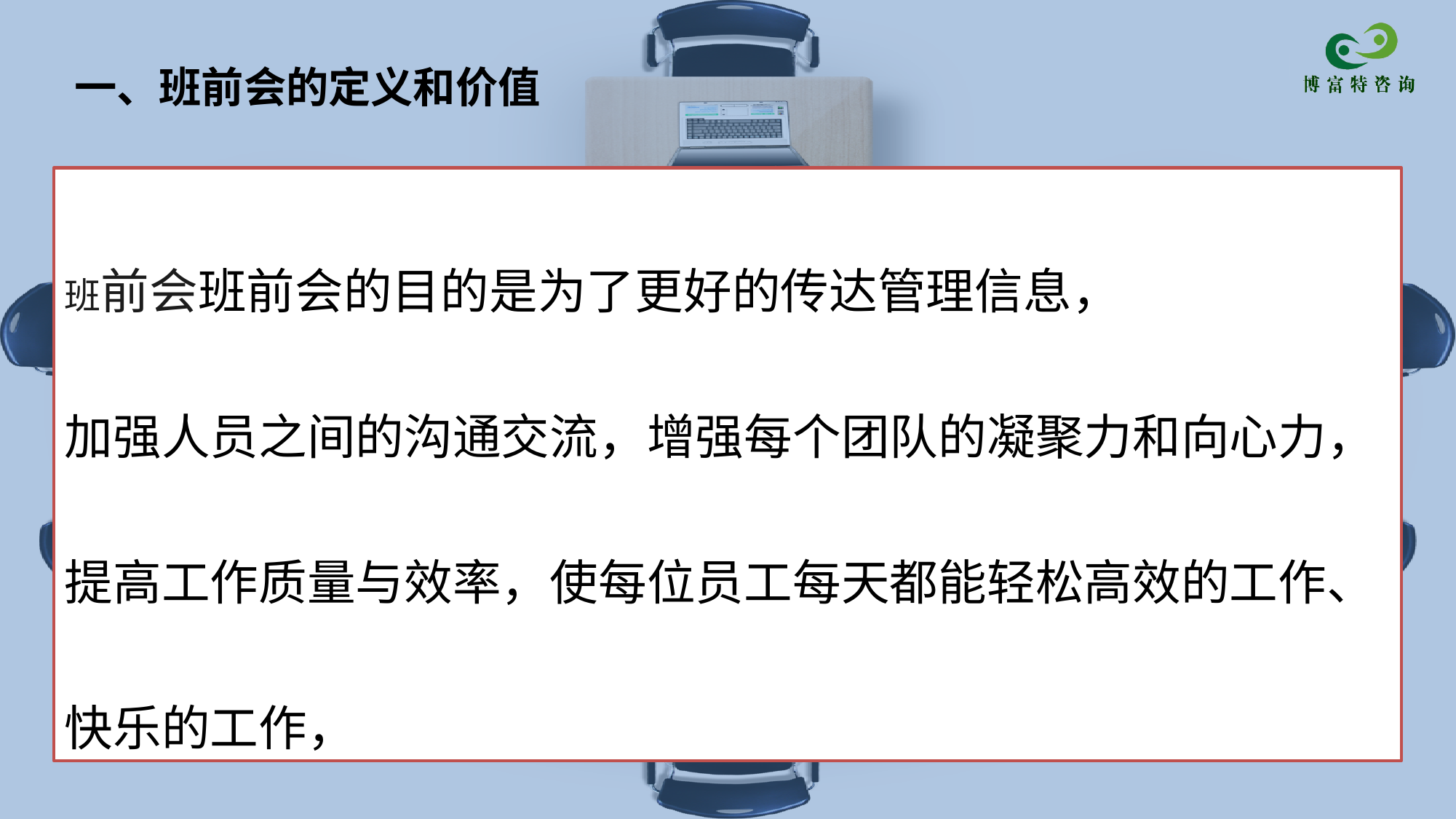

一、班前会的定义和价值
班前会班前会的目的是为了更好的传达管理信息，
加强人员之间的沟通交流，增强每个团队的凝聚力和向心力，提高工作质量与效率，使每位员工每天都能轻松高效的工作、快乐的工作，